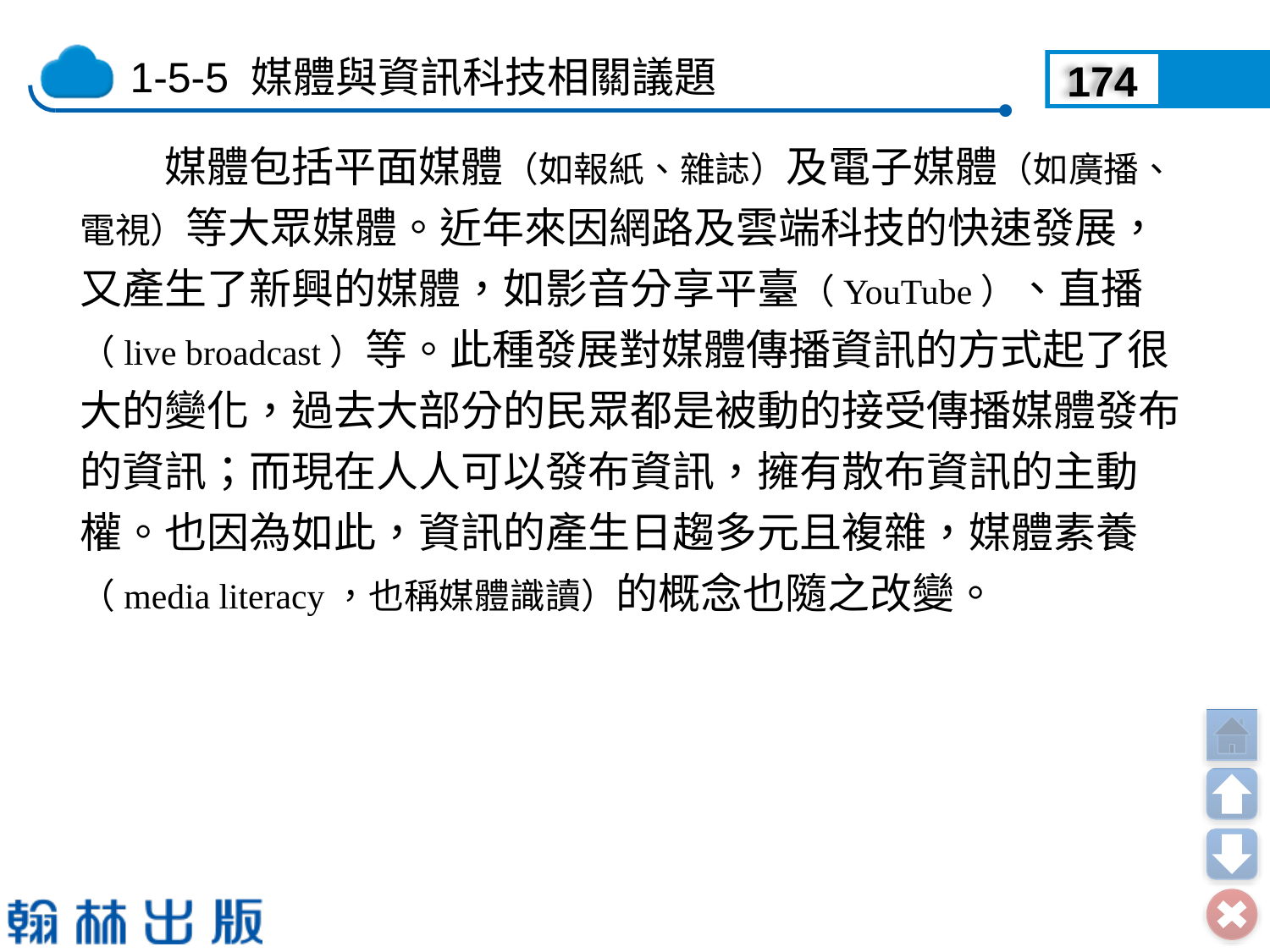

174
　　媒體包括平面媒體（如報紙、雜誌）及電子媒體（如廣播、電視）等大眾媒體。近年來因網路及雲端科技的快速發展，又產生了新興的媒體，如影音分享平臺（YouTube）、直播（live broadcast）等。此種發展對媒體傳播資訊的方式起了很大的變化，過去大部分的民眾都是被動的接受傳播媒體發布的資訊；而現在人人可以發布資訊，擁有散布資訊的主動權。也因為如此，資訊的產生日趨多元且複雜，媒體素養（media literacy，也稱媒體識讀）的概念也隨之改變。